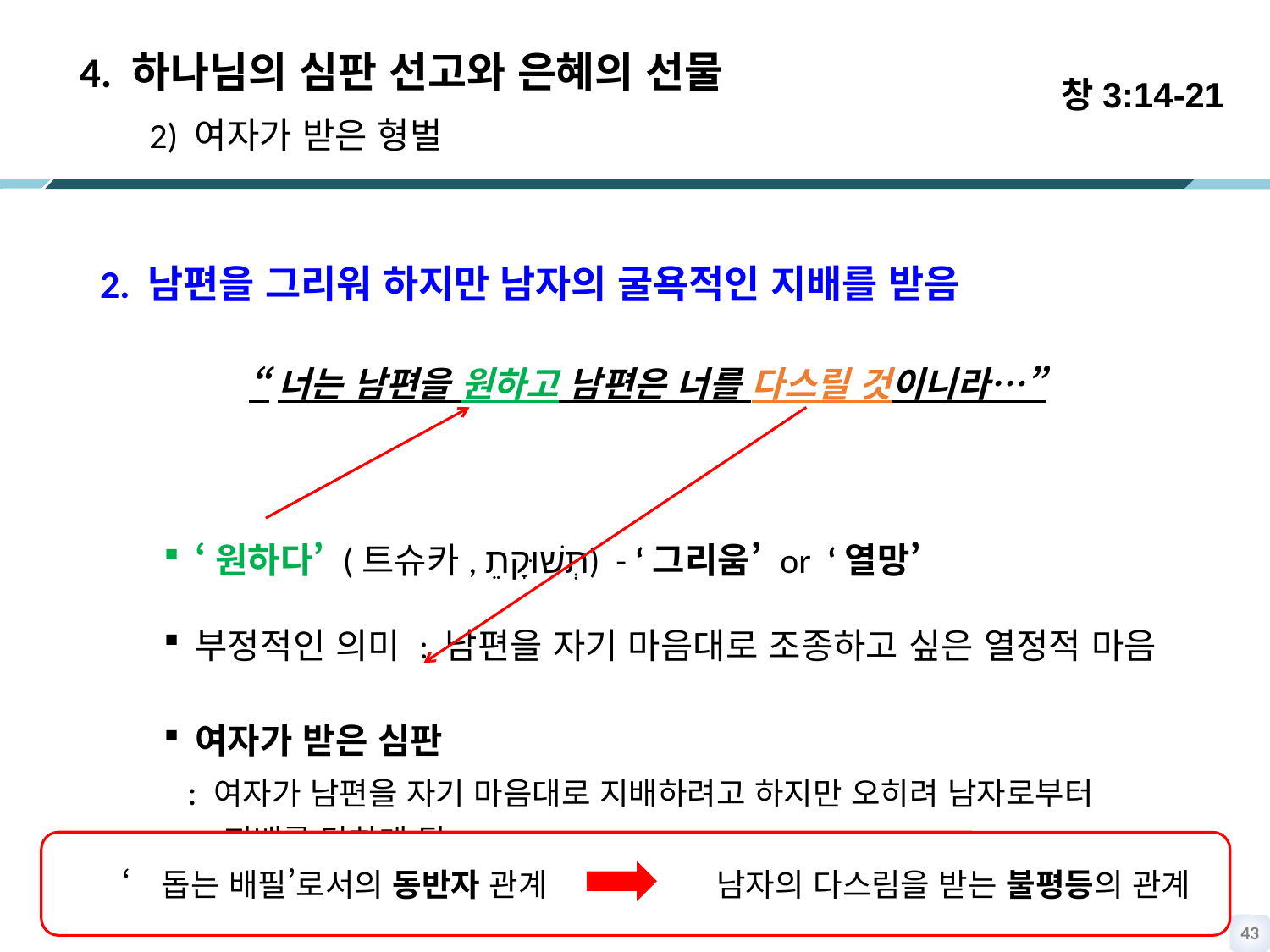

창3:14-21

       4. 하나님의 심판 선고와 은혜의 선물
                 2) 여자가 받은 형벌

2. 남편을 그리워 하지만 남자의 굴욕적인 지배를 받음

               “너는 남편을 원하고 남편은 너를 다스릴 것이니라…”

‘원하다’ (트슈카, תְּשׁוּקָתֵ)  - ‘그리움’ or  ‘열망’

부정적인 의미 : 남편을 자기 마음대로 조종하고 싶은 열정적 마음

여자가 받은 심판
   : 여자가 남편을 자기 마음대로 지배하려고 하지만 오히려 남자로부터
      지배를 당하게 됨

‘돕는 배필’로서의 동반자 관계                   남자의 다스림을 받는 불평등의 관계

43